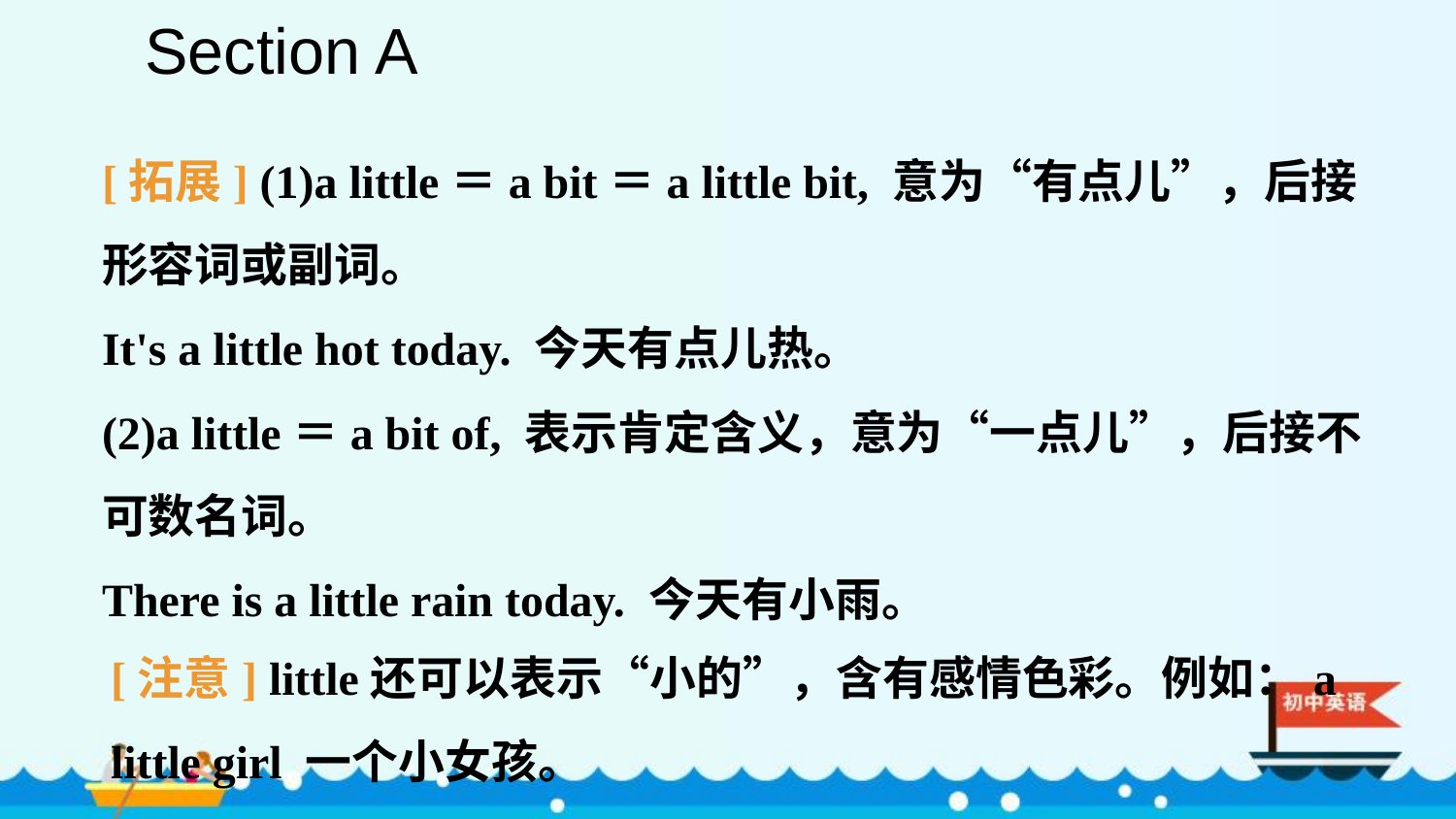

Section A
[拓展] (1)a little＝a bit＝a little bit, 意为“有点儿”，后接形容词或副词。
It's a little hot today. 今天有点儿热。
(2)a little＝a bit of, 表示肯定含义，意为“一点儿”，后接不可数名词。
There is a little rain today. 今天有小雨。
[注意] little还可以表示“小的”，含有感情色彩。例如：a little girl 一个小女孩。